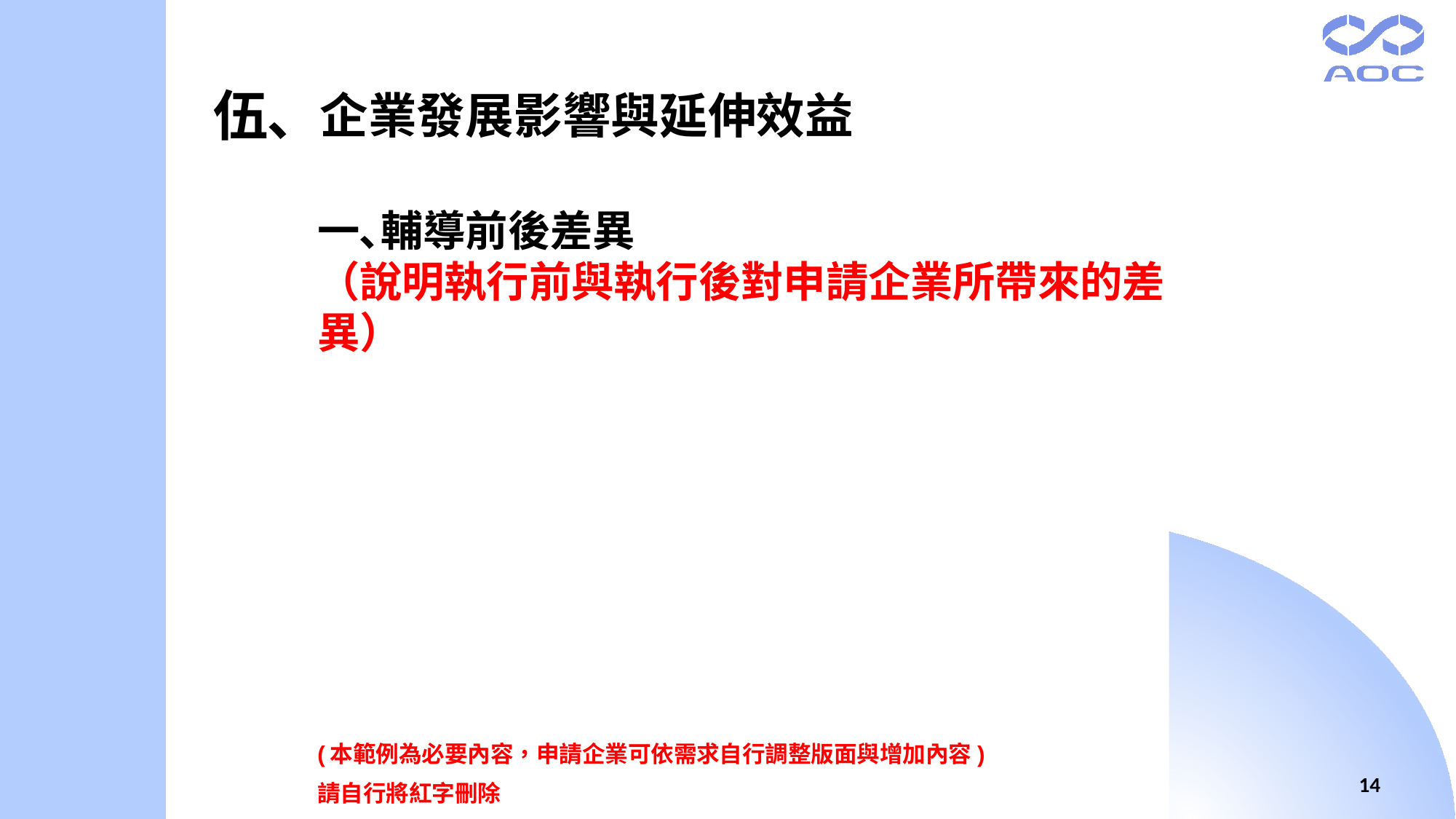

伍､
企業發展影響與延伸效益
一､輔導前後差異
（說明執行前與執行後對申請企業所帶來的差異）
(本範例為必要內容，申請企業可依需求自行調整版面與增加內容)
請自行將紅字刪除